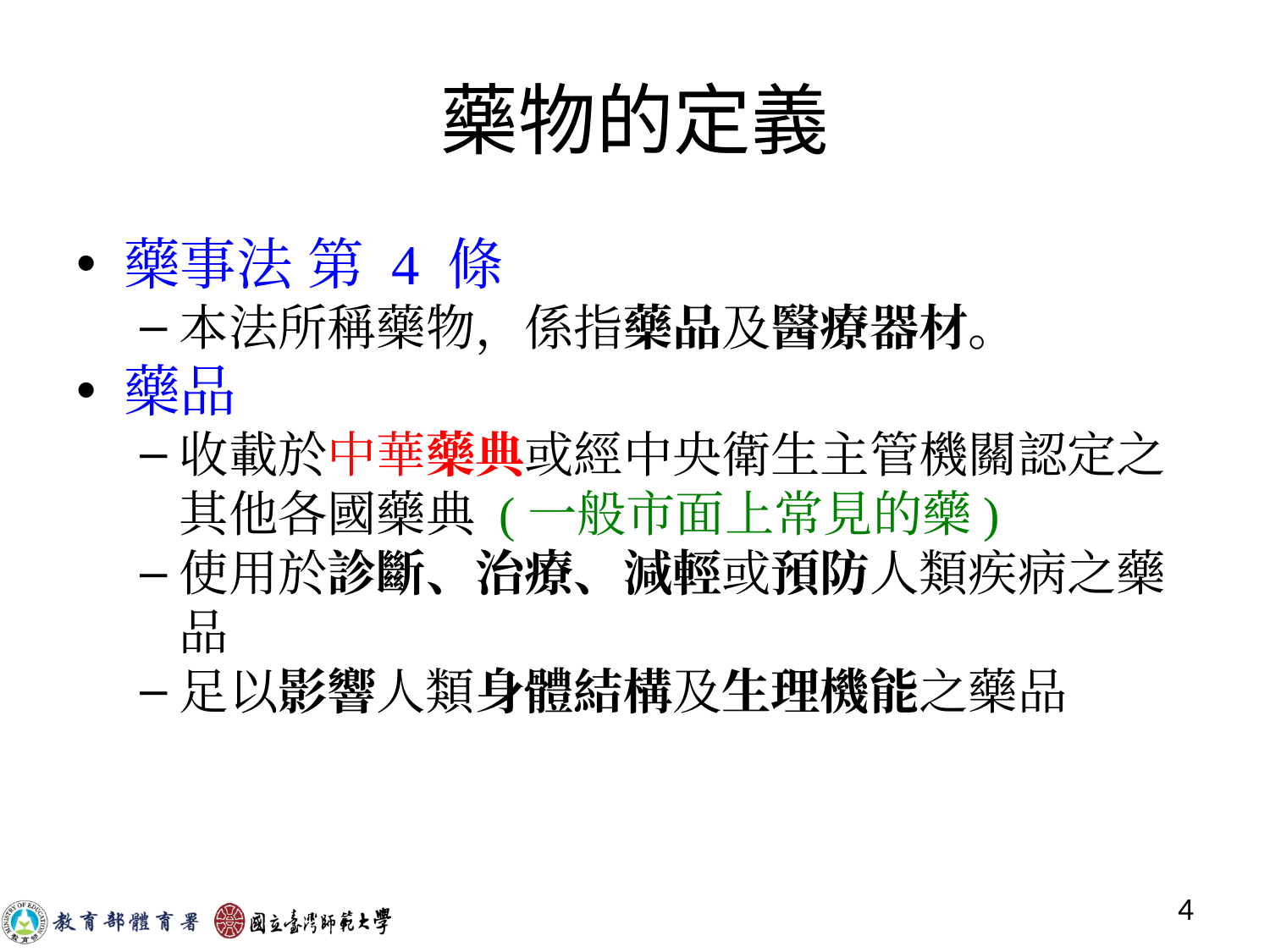

藥物的定義
藥事法 第 4 條
本法所稱藥物，係指藥品及醫療器材。
藥品
收載於中華藥典或經中央衛生主管機關認定之其他各國藥典 (一般市面上常見的藥)
使用於診斷、治療、減輕或預防人類疾病之藥品
足以影響人類身體結構及生理機能之藥品
4